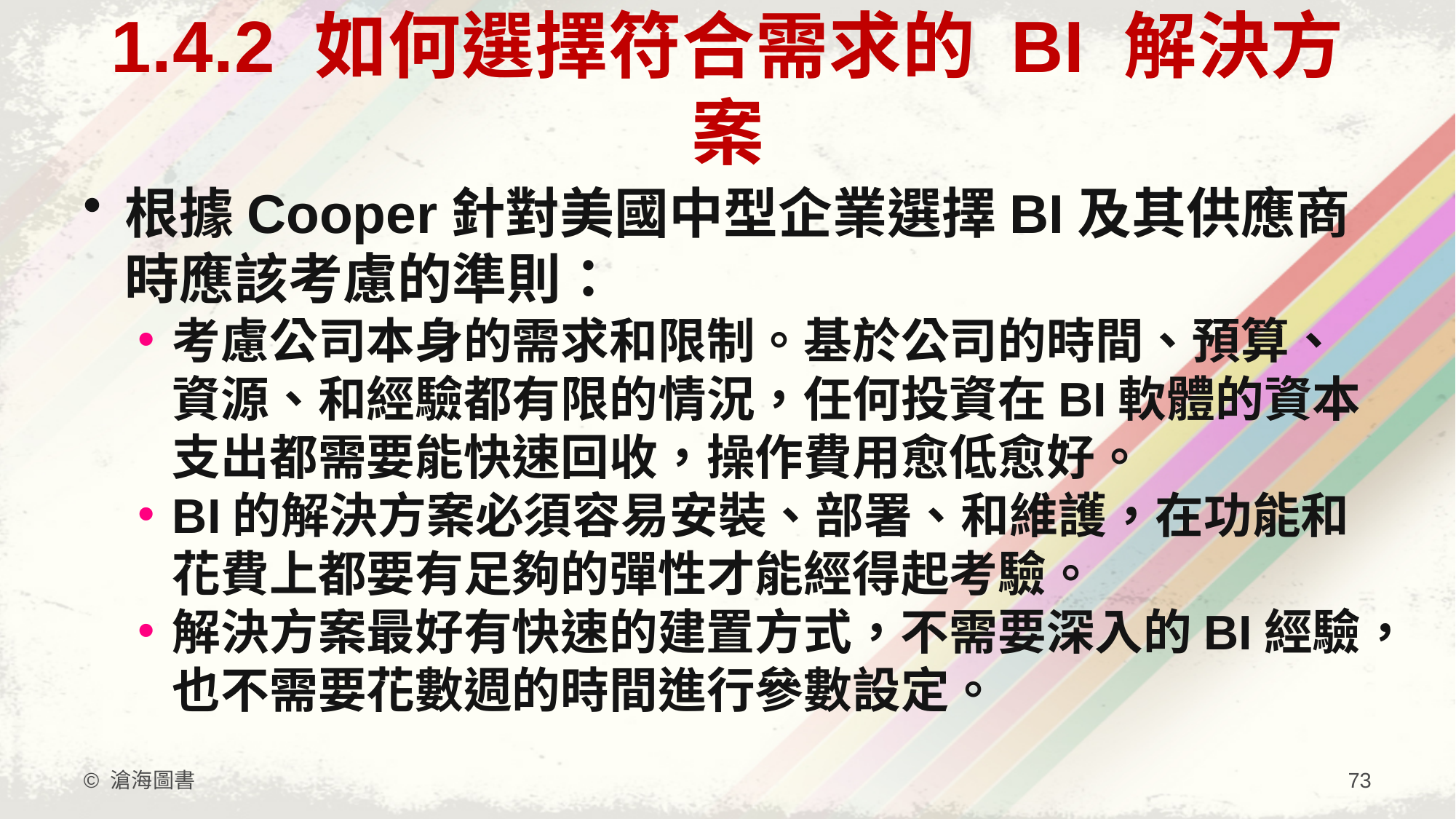

# 1.4.2 如何選擇符合需求的 BI 解決方案
根據Cooper針對美國中型企業選擇BI及其供應商時應該考慮的準則：
考慮公司本身的需求和限制。基於公司的時間、預算、資源、和經驗都有限的情況，任何投資在BI軟體的資本支出都需要能快速回收，操作費用愈低愈好。
BI的解決方案必須容易安裝、部署、和維護，在功能和花費上都要有足夠的彈性才能經得起考驗。
解決方案最好有快速的建置方式，不需要深入的BI經驗，也不需要花數週的時間進行參數設定。
© 滄海圖書
73